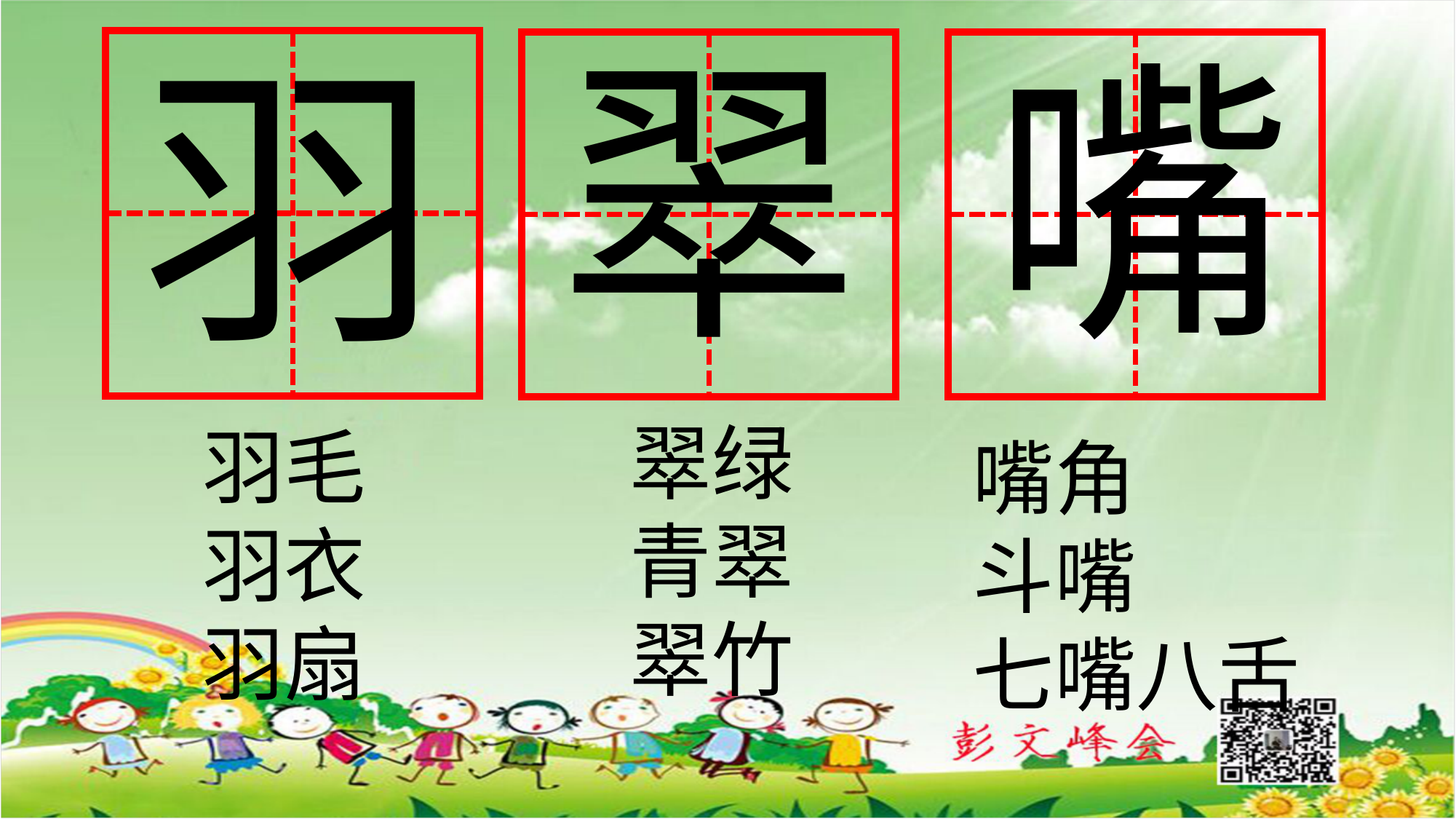

翠
嘴
羽

翠绿
青翠
翠竹
羽毛
羽衣
羽扇
嘴角
斗嘴
七嘴八舌